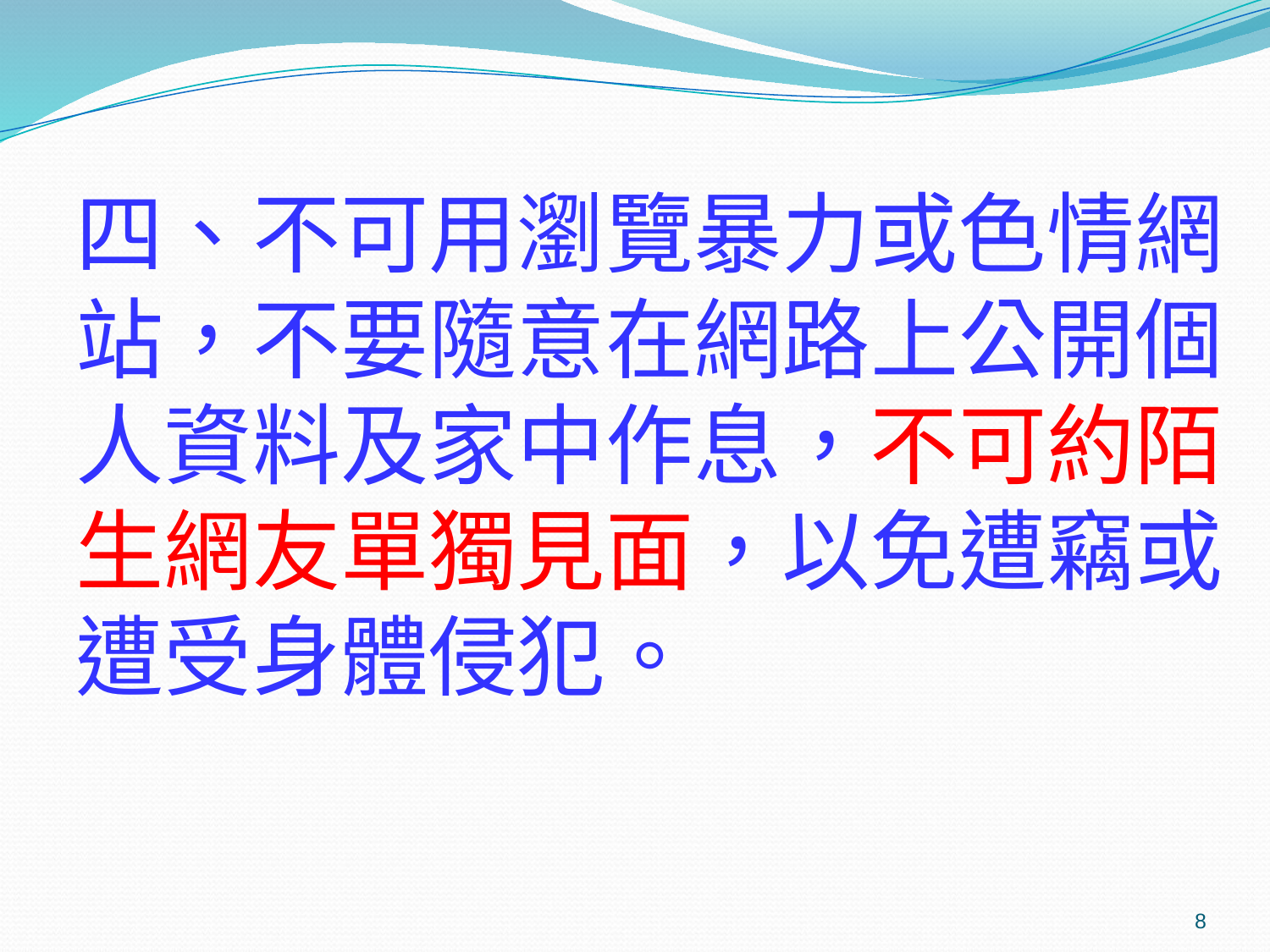

四、不可用瀏覽暴力或色情網站，不要隨意在網路上公開個人資料及家中作息，不可約陌生網友單獨見面，以免遭竊或遭受身體侵犯。
8